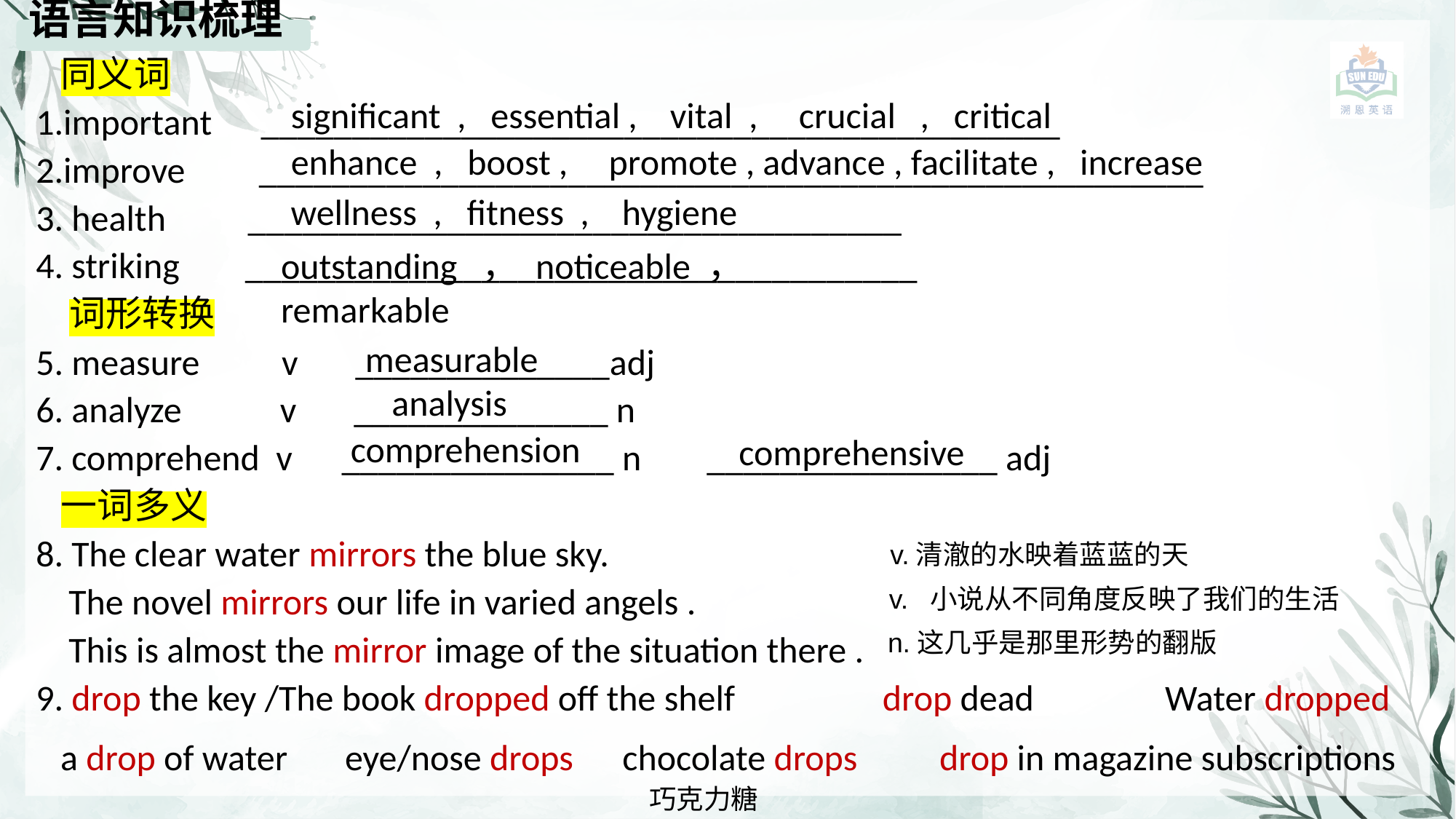

语言知识梳理

  同义词
1.important      ____________________________________________
2.improve         ____________________________________________________
3. health          ____________________________________
4. striking        _____________________________________
   词形转换
5. measure          v       ______________adj
6. analyze            v       ______________ n
7. comprehend  v      _______________ n        ________________ adj
  一词多义
8. The clear water mirrors the blue sky.
    The novel mirrors our life in varied angels .
    This is almost the mirror image of the situation there .
9. drop the key /The book dropped off the shelf                  drop dead                Water dropped
   a drop of water       eye/nose drops      chocolate drops          drop in magazine subscriptions
significant  ,   essential ,    vital  ,     crucial   ,   critical
enhance  ,   boost ,     promote , advance , facilitate ,   increase
wellness  ,   fitness  ,    hygiene
outstanding  ， noticeable ， remarkable
measurable
analysis
comprehension
comprehensive
v.清澈的水映着蓝蓝的天
 v.  小说从不同角度反映了我们的生活
 n.这几乎是那里形势的翻版
巧克力糖